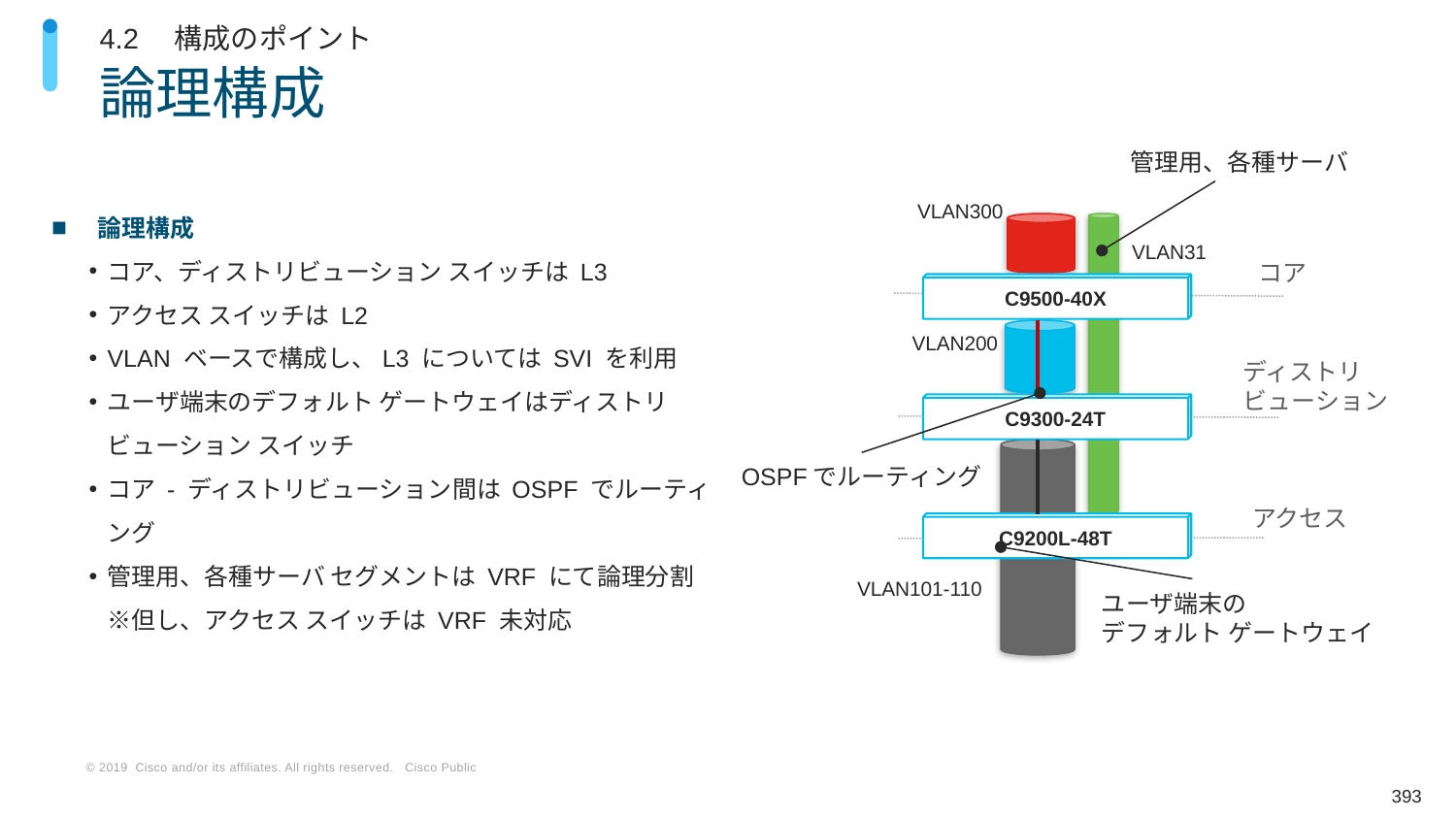

4.2　構成のポイント
# 論理構成
管理用、各種サーバ
論理構成
コア、ディストリビューション スイッチは L3
アクセス スイッチは L2
VLAN ベースで構成し、L3 については SVI を利用
ユーザ端末のデフォルト ゲートウェイはディストリビューション スイッチ
コア - ディストリビューション間は OSPF でルーティング
管理用、各種サーバ セグメントは VRF にて論理分割
※但し、アクセス スイッチは VRF 未対応
VLAN300

VLAN31
コア
C9500-40X

VLAN200
ディストリ
ビューション
C9300-24T

OSPFでルーティング
アクセス
C9200L-48T
VLAN101-110
ユーザ端末の
デフォルト ゲートウェイ
393